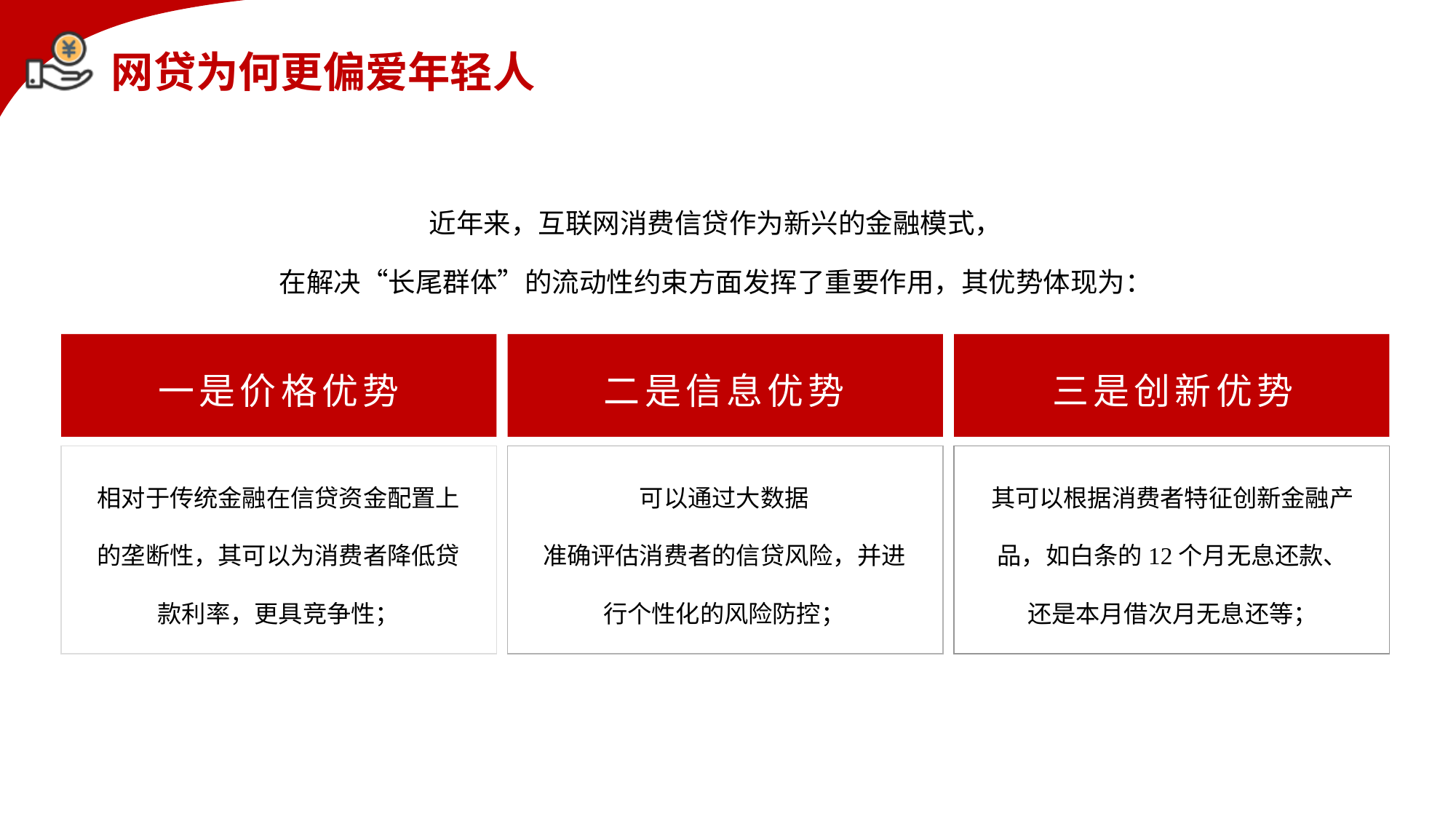

网贷为何更偏爱年轻人
近年来，互联网消费信贷作为新兴的金融模式，
在解决“长尾群体”的流动性约束方面发挥了重要作用，其优势体现为：

一是价格优势

相对于传统金融在信贷资金配置上的垄断性，其可以为消费者降低贷款利率，更具竞争性；

二是信息优势

可以通过大数据
准确评估消费者的信贷风险，并进行个性化的风险防控；

三是创新优势

其可以根据消费者特征创新金融产品，如白条的12个月无息还款、还是本月借次月无息还等；